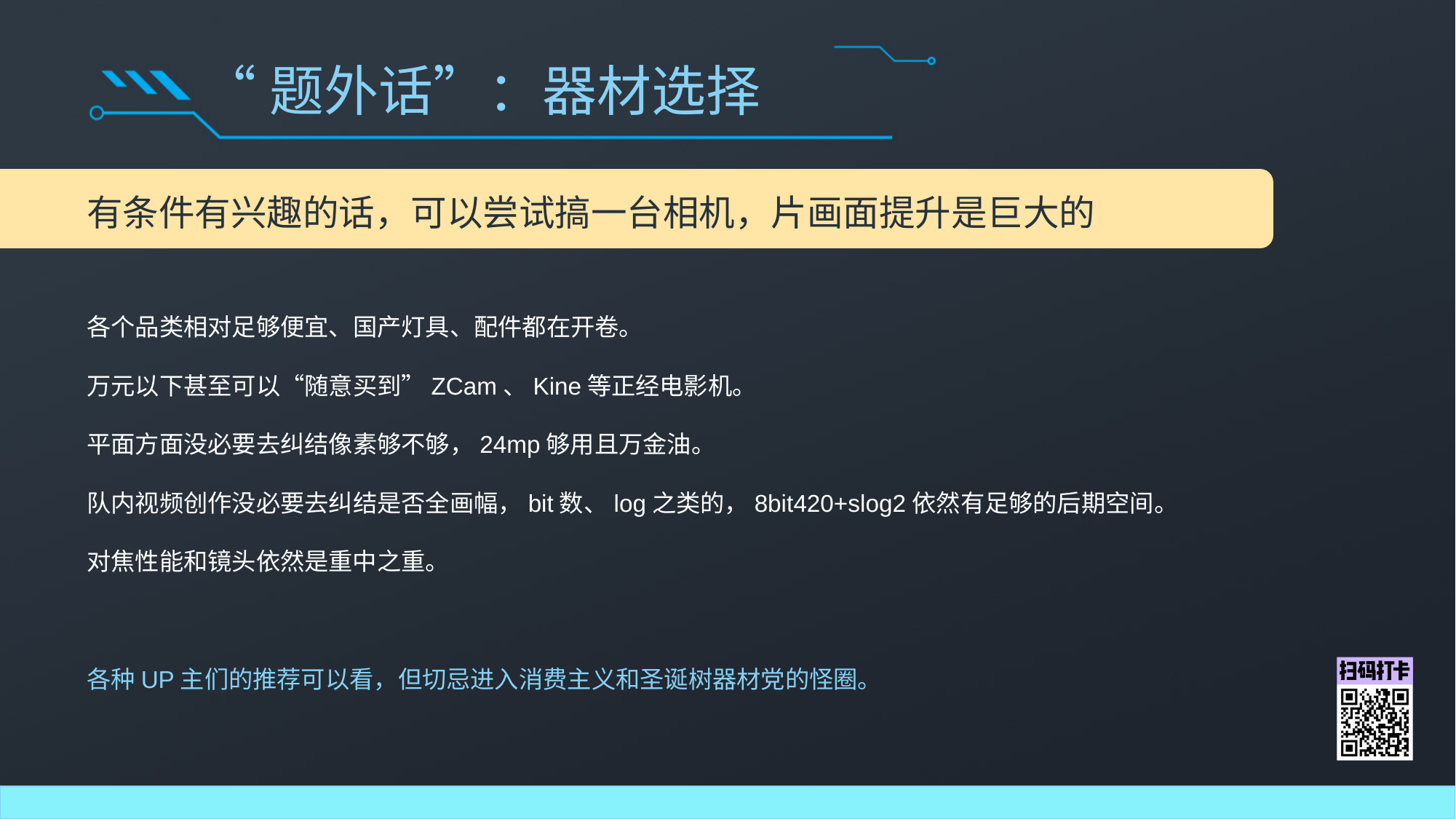

“题外话”：器材选择

有条件有兴趣的话，可以尝试搞一台相机，片画面提升是巨大的
各个品类相对足够便宜、国产灯具、配件都在开卷。
万元以下甚至可以“随意买到”ZCam、Kine等正经电影机。
平面方面没必要去纠结像素够不够，24mp够用且万金油。
队内视频创作没必要去纠结是否全画幅，bit数、log之类的，8bit420+slog2依然有足够的后期空间。
对焦性能和镜头依然是重中之重。

各种UP主们的推荐可以看，但切忌进入消费主义和圣诞树器材党的怪圈。